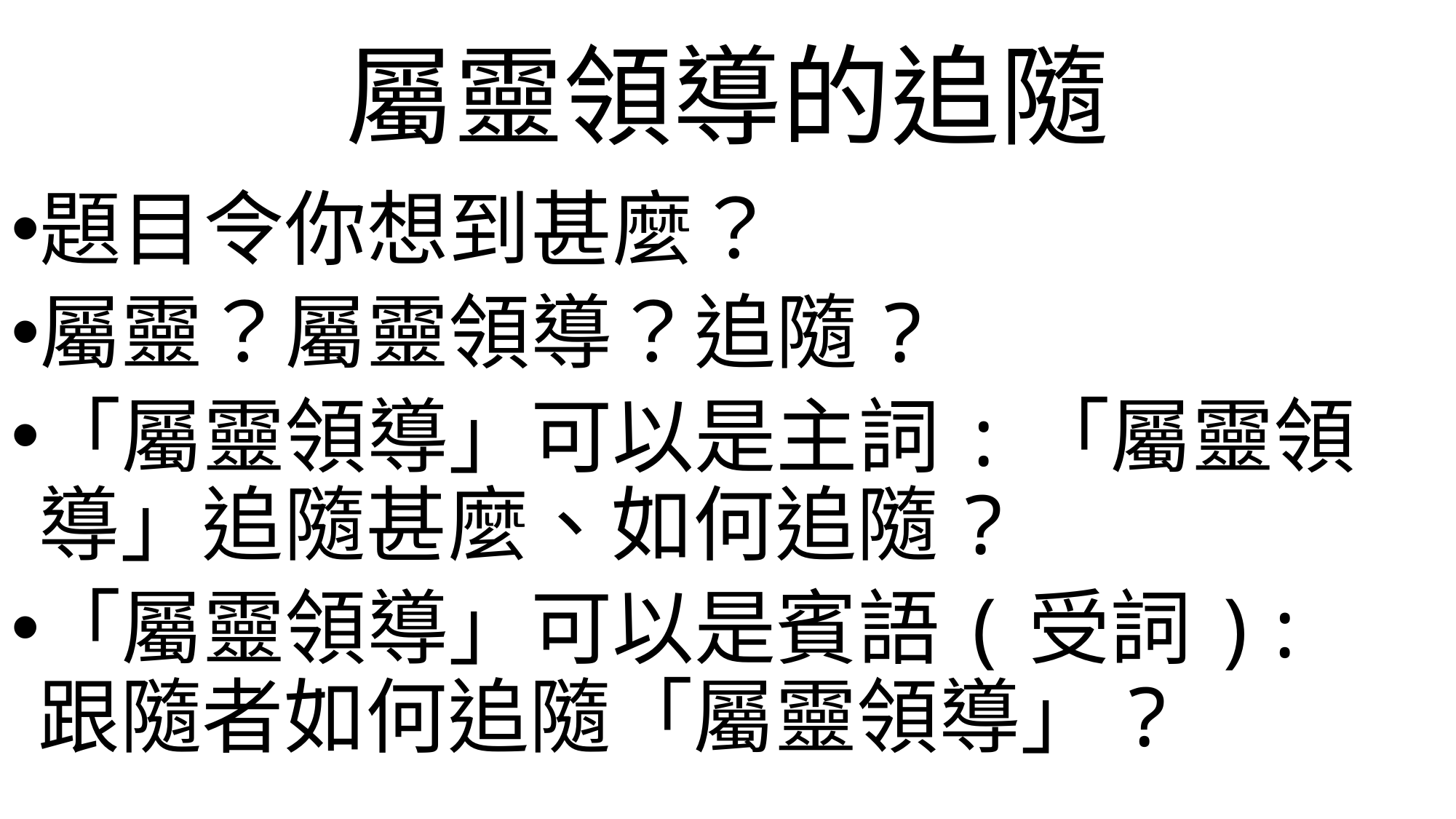

# 屬靈領導的追隨
題目令你想到甚麼？
屬靈？屬靈領導？追隨?
「屬靈領導」可以是主詞:「屬靈領導」追隨甚麼、如何追隨?
「屬靈領導」可以是賓語(受詞): 跟隨者如何追隨「屬靈領導」?